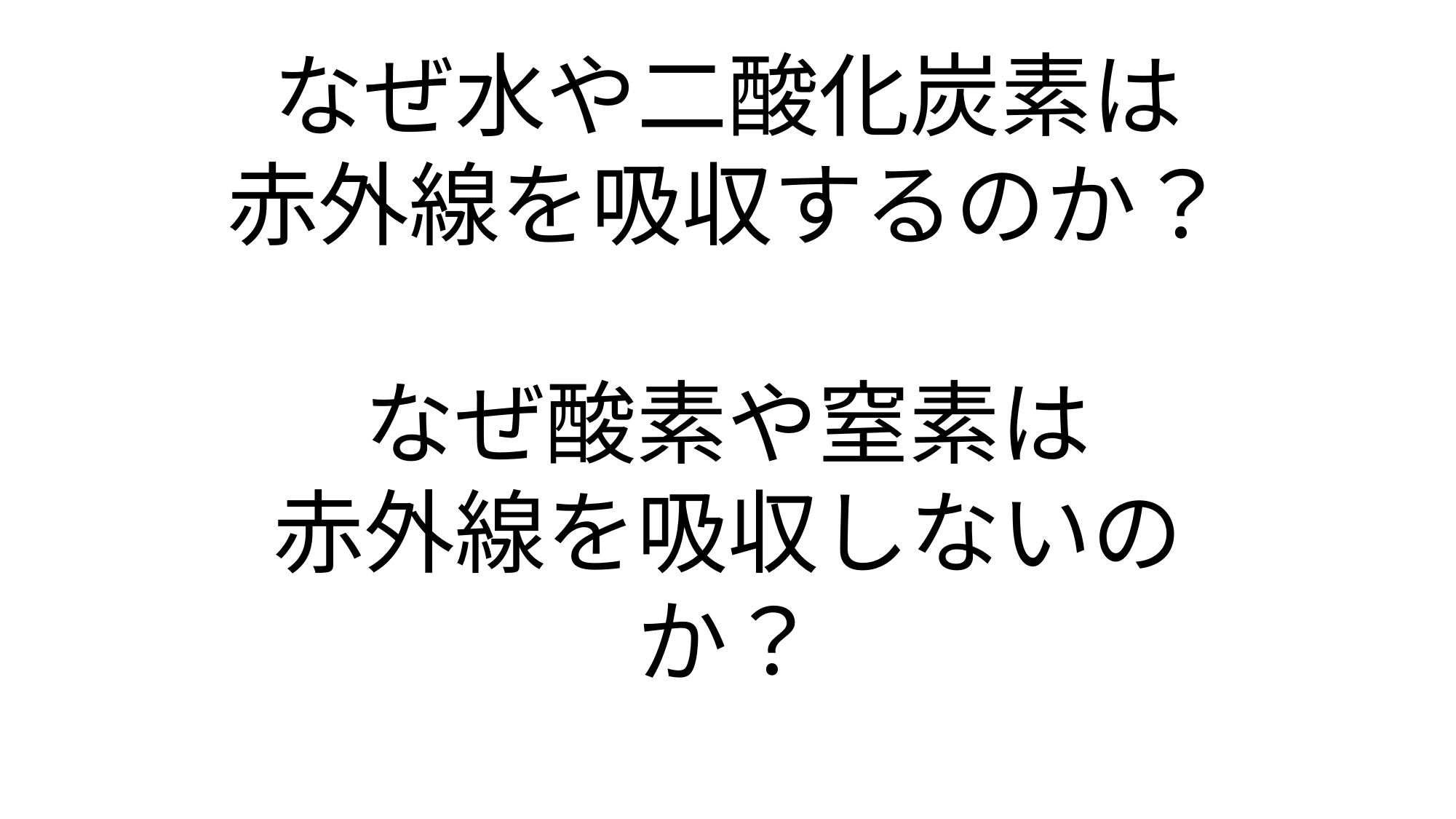

# なぜ水や二酸化炭素は 赤外線を吸収するのか？ なぜ酸素や窒素は 赤外線を吸収しないのか？